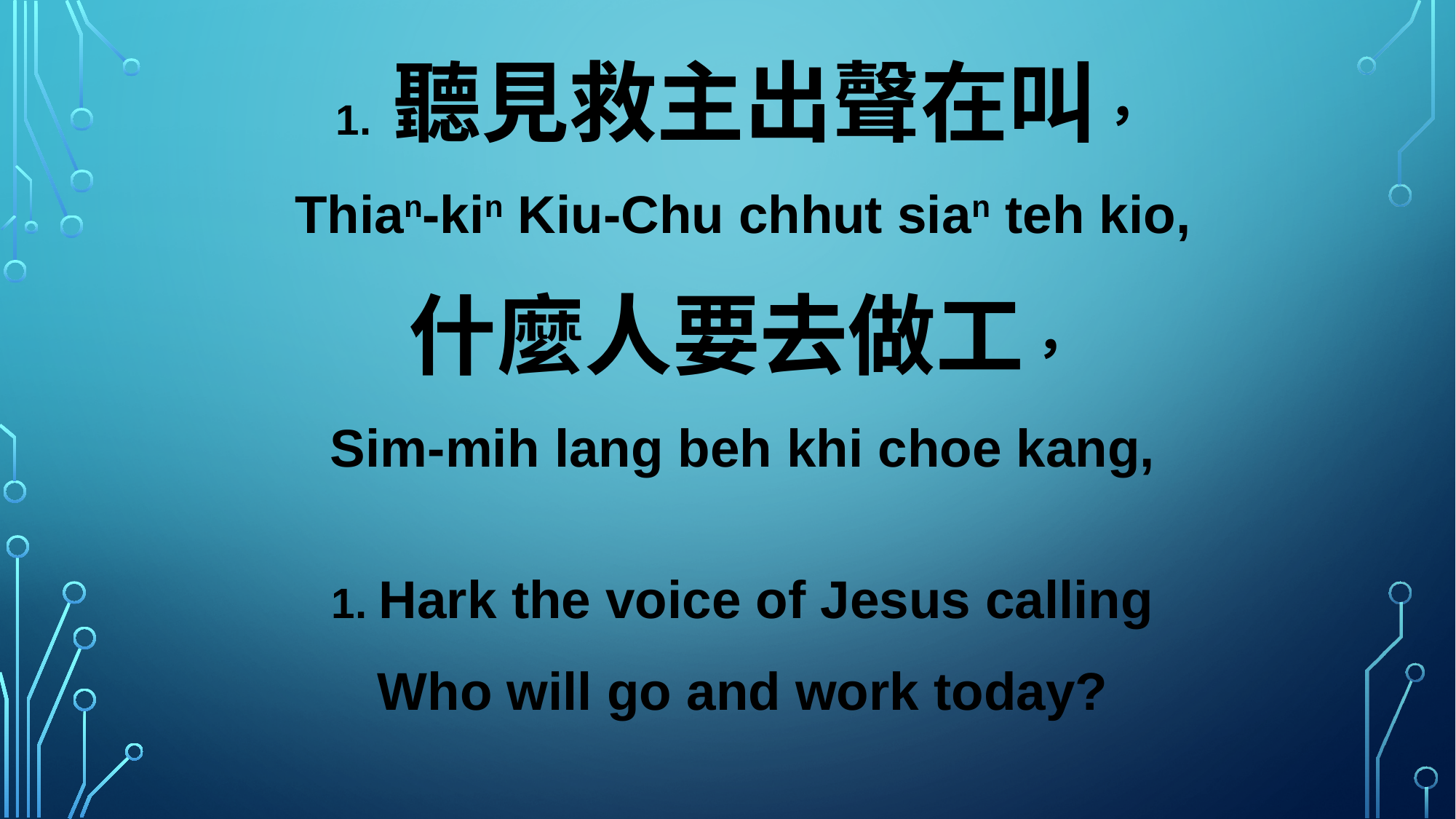

1. 聽見救主出聲在叫，
Thian-kin Kiu-Chu chhut sian teh kio,
什麼人要去做工，
Sim-mih lang beh khi choe kang,

1. Hark the voice of Jesus calling
Who will go and work today?